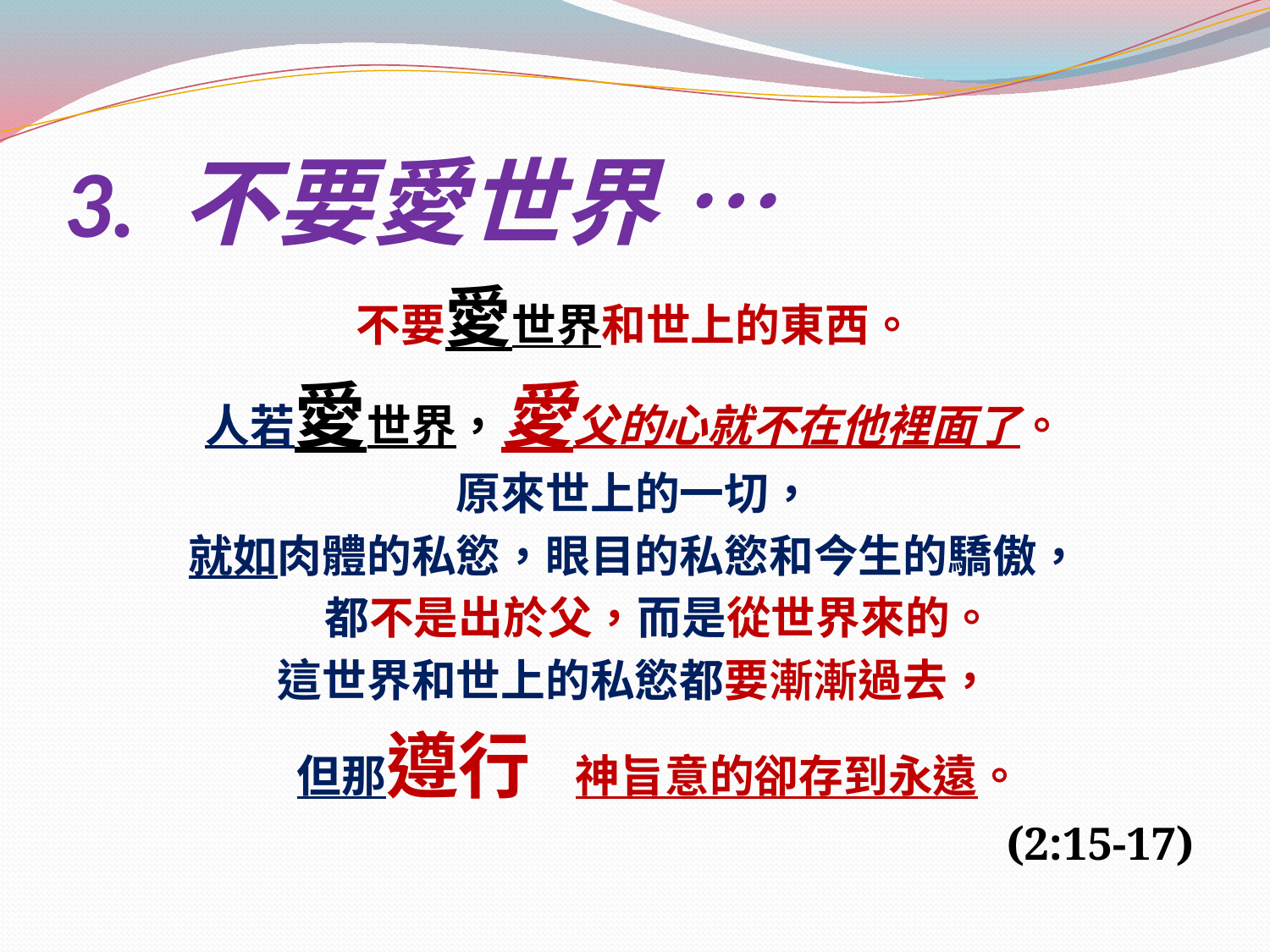

# 3. 不要愛世界 …
不要愛世界和世上的東西。
人若愛世界，愛父的心就不在他裡面了。
原來世上的一切，
就如肉體的私慾，眼目的私慾和今生的驕傲，
    都不是出於父，而是從世界來的。
這世界和世上的私慾都要漸漸過去，
    但那遵行　神旨意的卻存到永遠。
(2:15-17)